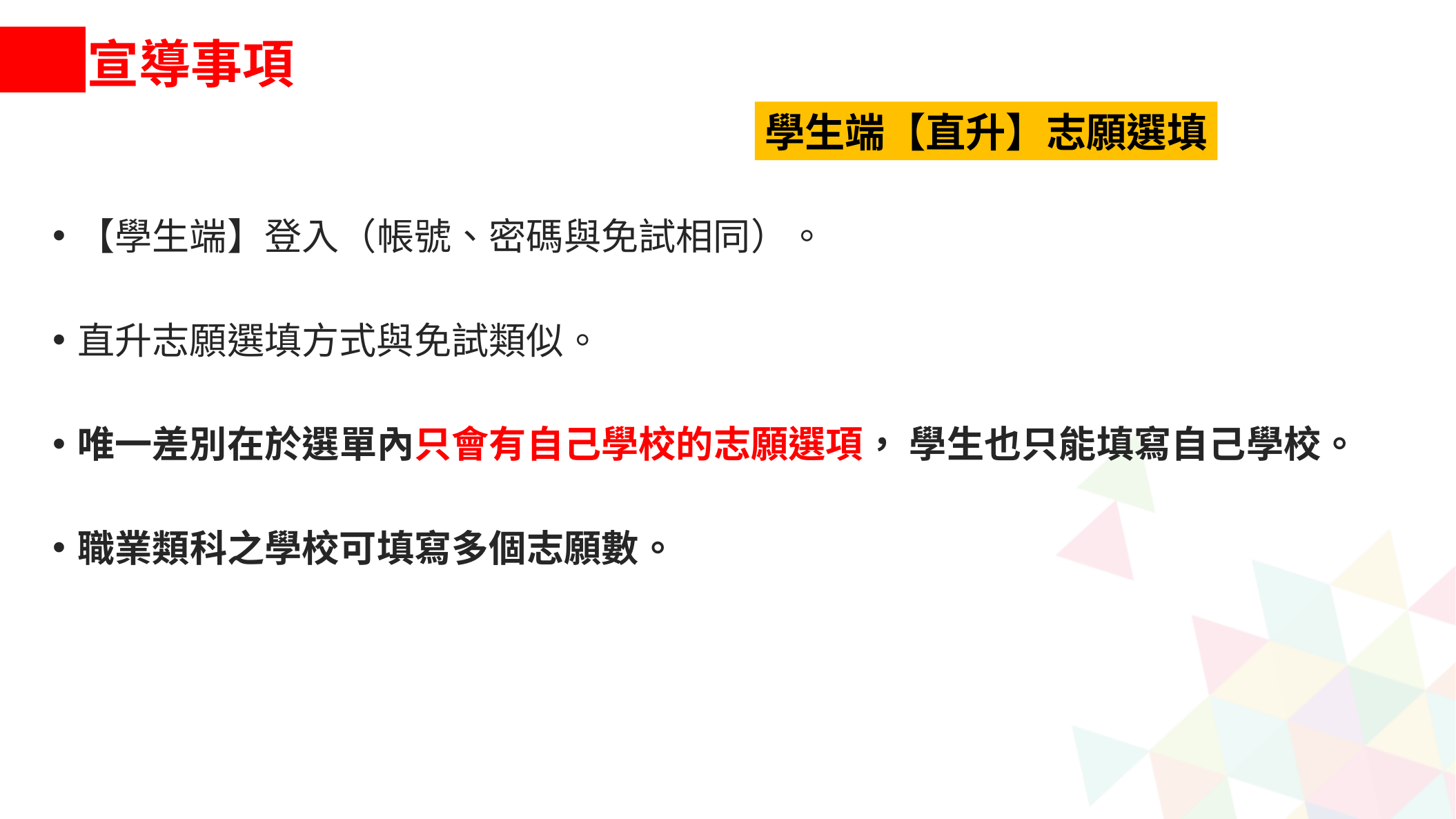

宣導事項

學生端【直升】志願選填
【學生端】登入（帳號、密碼與免試相同）。
直升志願選填方式與免試類似。
唯一差別在於選單內只會有自己學校的志願選項， 學生也只能填寫自己學校。
職業類科之學校可填寫多個志願數。